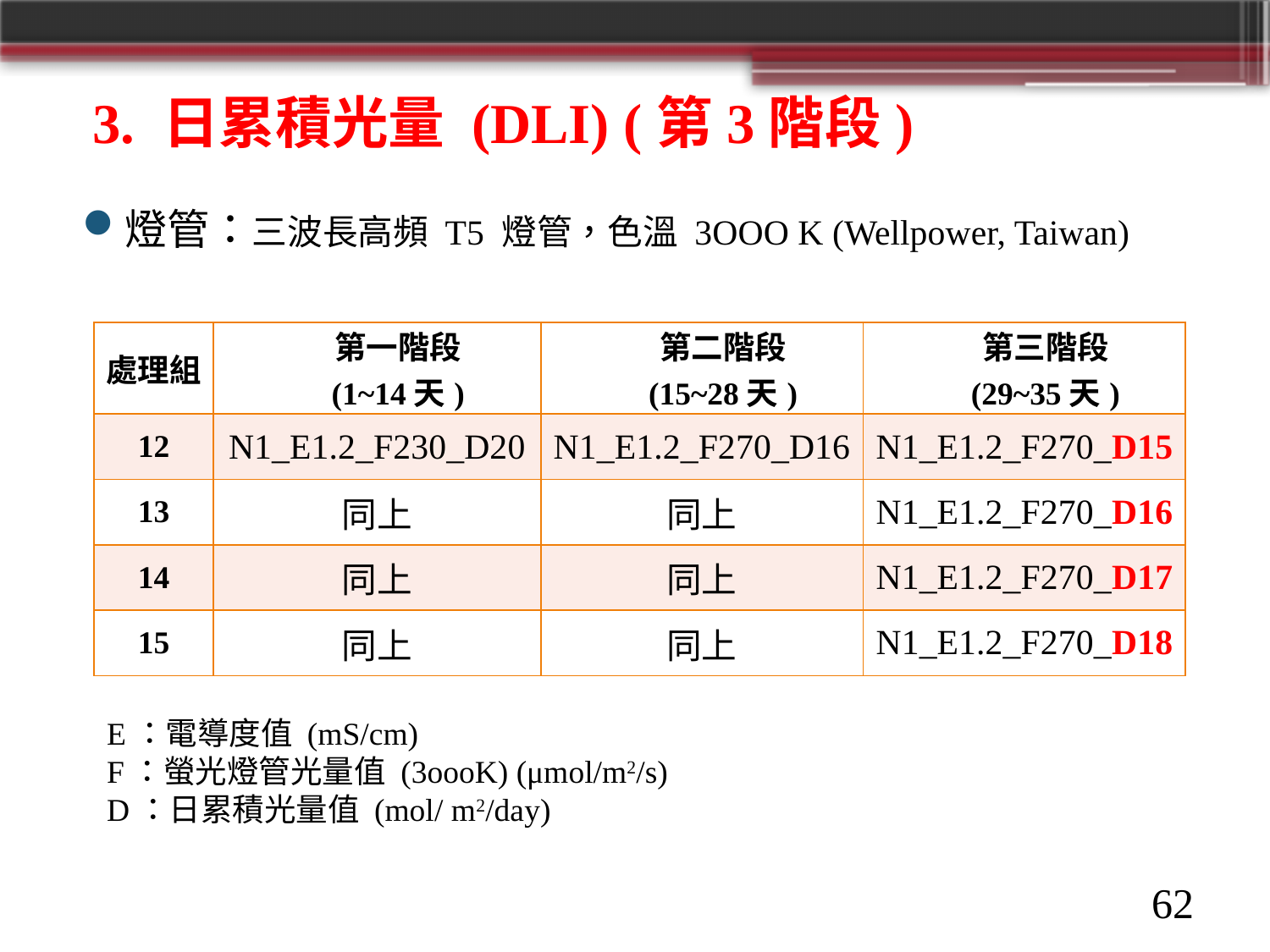

# 3. 日累積光量 (DLI) (第3階段)
燈管：三波長高頻 T5 燈管，色溫 3OOO K (Wellpower, Taiwan)

| 處理組 | 第一階段 (1~14天) | 第二階段 (15~28天) | 第三階段 (29~35天) |
| --- | --- | --- | --- |
| 12 | N1\_E1.2\_F230\_D20 | N1\_E1.2\_F270\_D16 | N1\_E1.2\_F270\_D15 |
| 13 | 同上 | 同上 | N1\_E1.2\_F270\_D16 |
| 14 | 同上 | 同上 | N1\_E1.2\_F270\_D17 |
| 15 | 同上 | 同上 | N1\_E1.2\_F270\_D18 |
N1：迦南農場配方
E：電導度值 (mS/cm)
F：螢光燈管光量值 (3oooK) (μmol/m2/s)
D：日累積光量值 (mol/ m2/day)
62